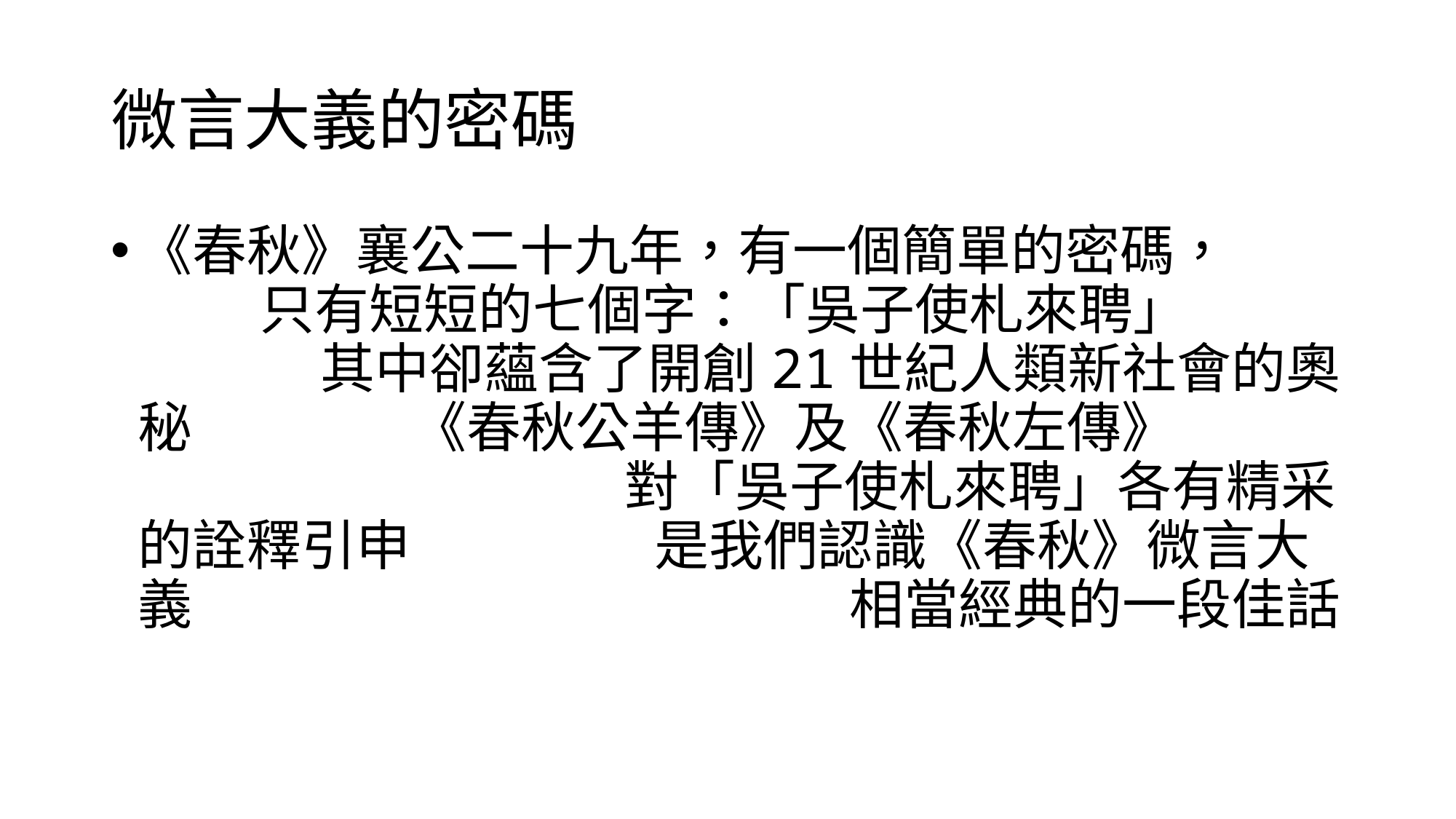

# 微言大義的密碼
《春秋》襄公二十九年，有一個簡單的密碼，                    只有短短的七個字：「吳子使札來聘」                            其中卻蘊含了開創21世紀人類新社會的奧秘                  《春秋公羊傳》及《春秋左傳》                                                      對「吳子使札來聘」各有精采的詮釋引申                    是我們認識《春秋》微言大義                                                      相當經典的一段佳話